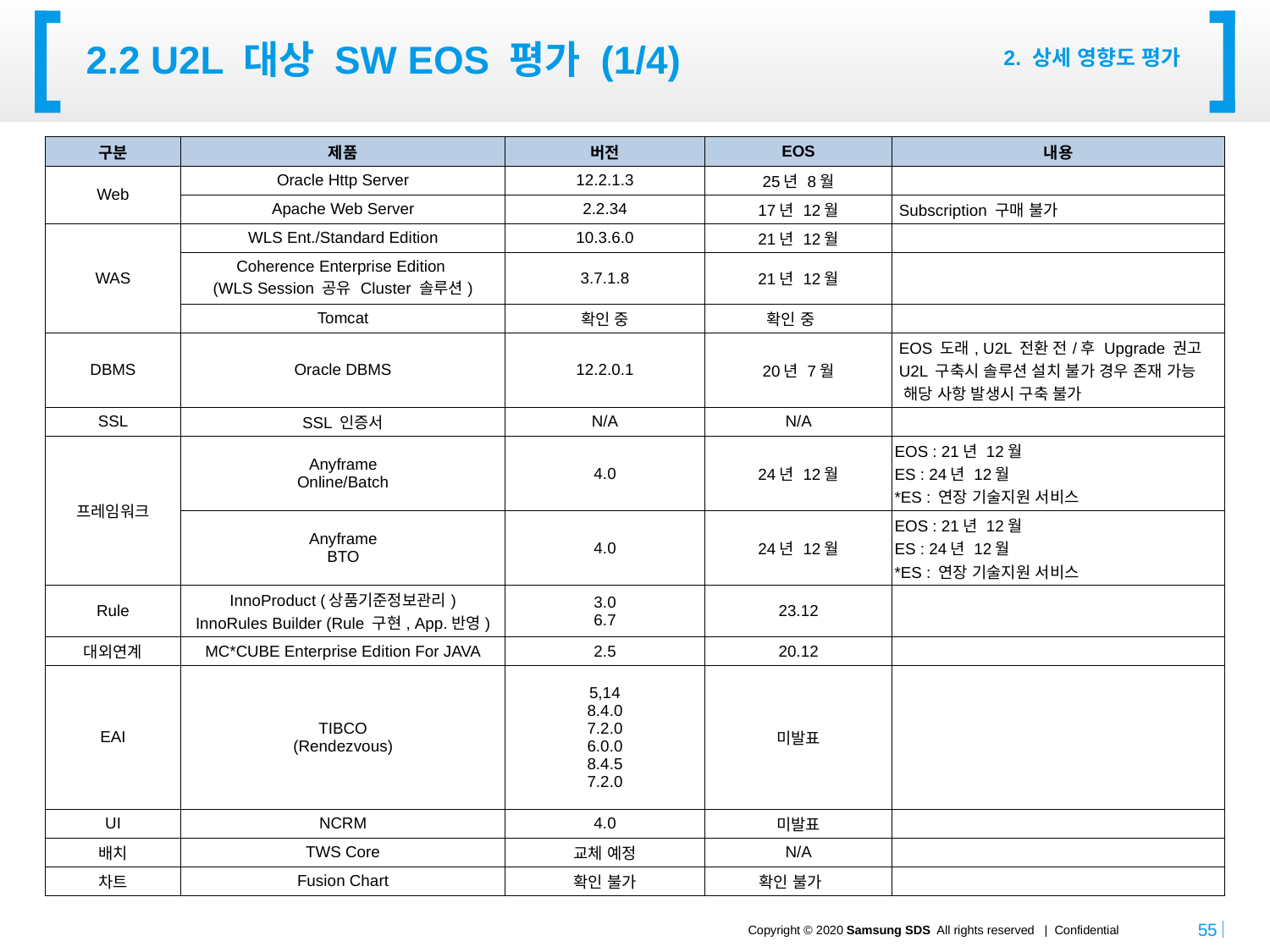

# 2.2 U2L 대상 SW EOS 평가 (1/4)
2. 상세 영향도 평가
| 구분 | 제품 | 버전 | EOS | 내용 |
| --- | --- | --- | --- | --- |
| Web | Oracle Http Server | 12.2.1.3 | 25년 8월 |  |
|  | Apache Web Server | 2.2.34 | 17년 12월 | Subscription 구매 불가 |
| WAS | WLS Ent./Standard Edition | 10.3.6.0 | 21년 12월 |  |
|  | Coherence Enterprise Edition (WLS Session 공유 Cluster 솔루션) | 3.7.1.8 | 21년 12월 |  |
|  | Tomcat | 확인 중 | 확인 중 |  |
| DBMS | Oracle DBMS | 12.2.0.1 | 20년 7월 | EOS 도래, U2L 전환 전/후 Upgrade 권고 U2L 구축시 솔루션 설치 불가 경우 존재 가능 해당 사항 발생시 구축 불가 |
| SSL | SSL 인증서 | N/A | N/A |  |
| 프레임워크 | Anyframe Online/Batch | 4.0 | 24년 12월 | EOS : 21년 12월 ES : 24년 12월 \*ES : 연장 기술지원 서비스 |
|  | Anyframe BTO | 4.0 | 24년 12월 | EOS : 21년 12월 ES : 24년 12월 \*ES : 연장 기술지원 서비스 |
| Rule | InnoProduct (상품기준정보관리) InnoRules Builder (Rule 구현, App.반영) | 3.0 6.7 | 23.12 |  |
| 대외연계 | MC\*CUBE Enterprise Edition For JAVA | 2.5 | 20.12 |  |
| EAI | TIBCO (Rendezvous) | 5,14 8.4.0 7.2.0 6.0.0 8.4.5 7.2.0 | 미발표 |  |
| UI | NCRM | 4.0 | 미발표 |  |
| 배치 | TWS Core | 교체 예정 | N/A |  |
| 차트 | Fusion Chart | 확인 불가 | 확인 불가 |  |